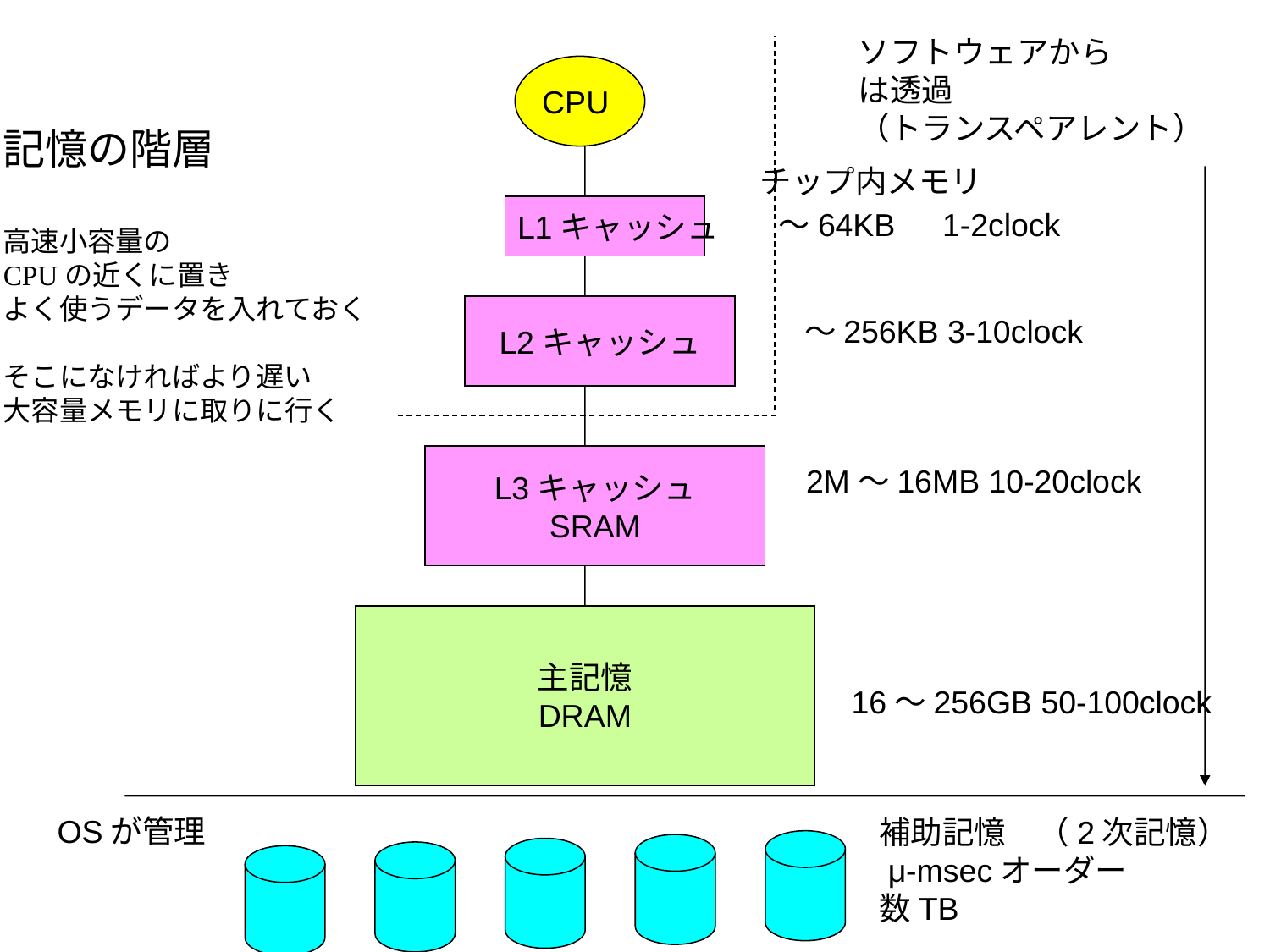

ソフトウェアから
は透過
（トランスペアレント）

CPU
記憶の階層

高速小容量の
CPUの近くに置き
よく使うデータを入れておく

そこになければより遅い
大容量メモリに取りに行く

チップ内メモリ

L1キャッシュ
～64KB　1-2clock
L2キャッシュ
～256KB 3-10clock
L3キャッシュ
SRAM
2M～16MB 10-20clock
主記憶
DRAM
16～256GB 50-100clock

OSが管理
補助記憶　（2次記憶）
 μ-msecオーダー
数TB